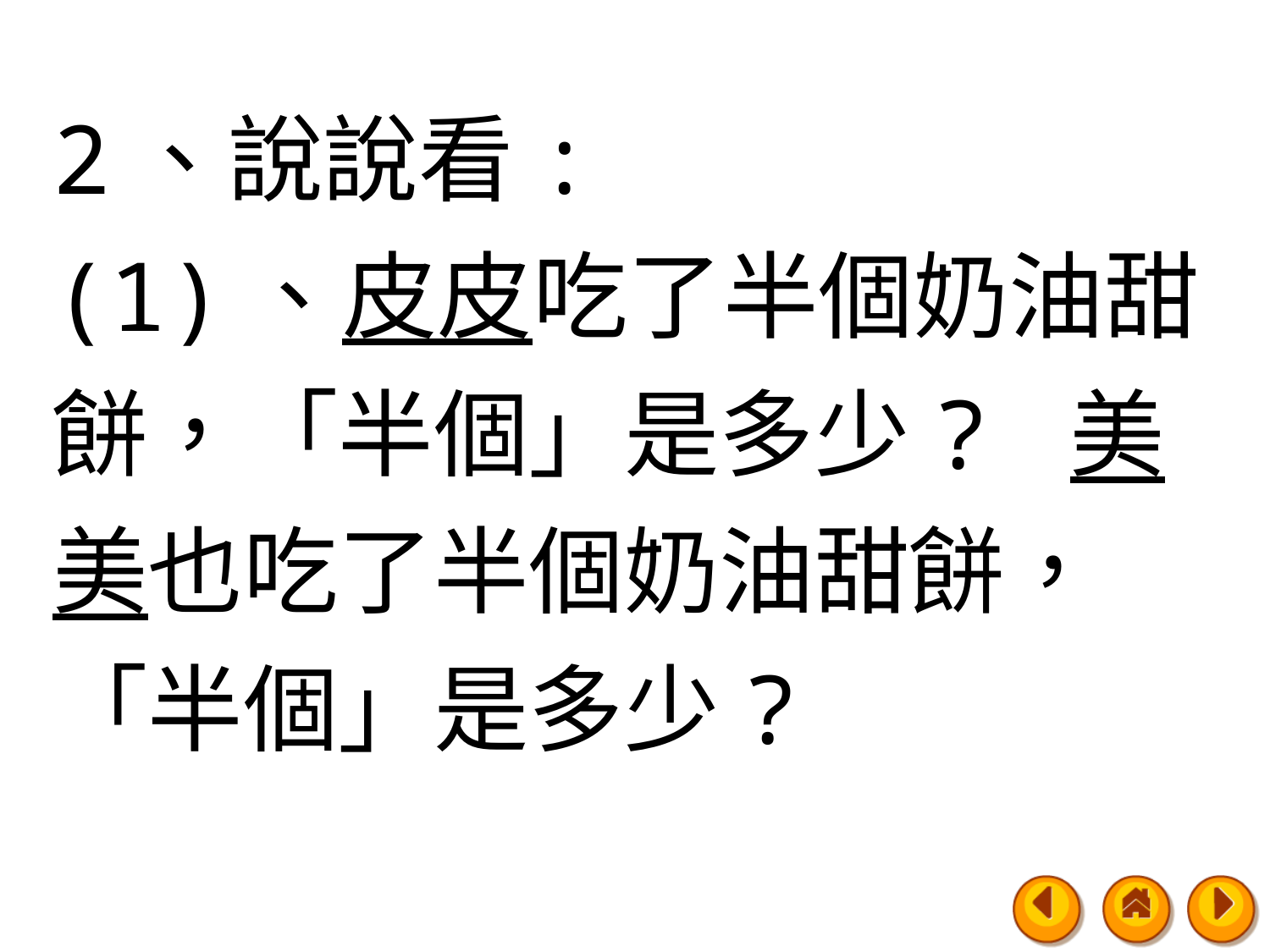

# 2、說說看: (1)、皮皮吃了半個奶油甜餅，「半個」是多少? 美美也吃了半個奶油甜餅，「半個」是多少?